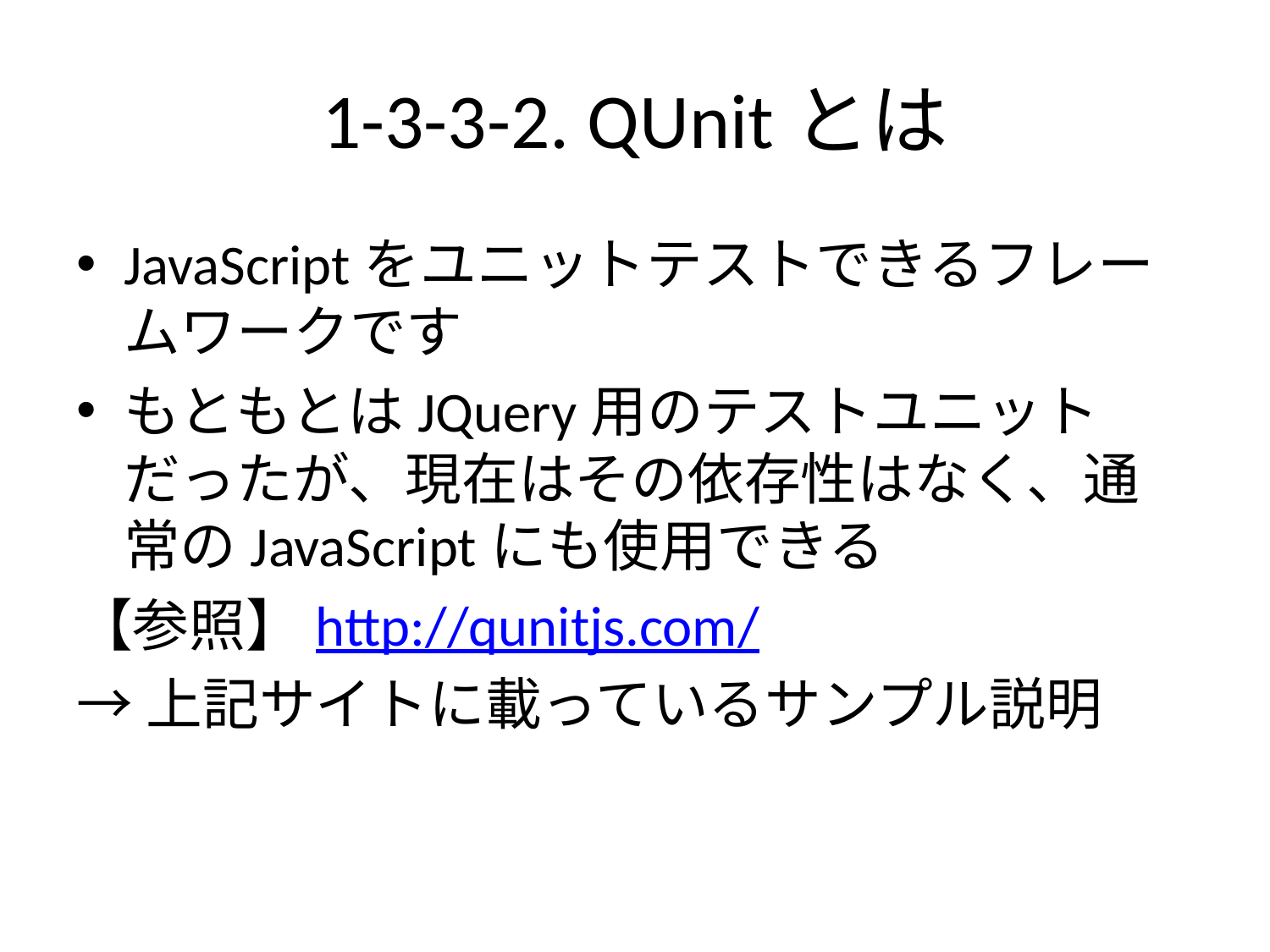

# 1-3-3-2. QUnitとは
JavaScriptをユニットテストできるフレームワークです
もともとはJQuery用のテストユニットだったが、現在はその依存性はなく、通常のJavaScriptにも使用できる
【参照】http://qunitjs.com/
→上記サイトに載っているサンプル説明